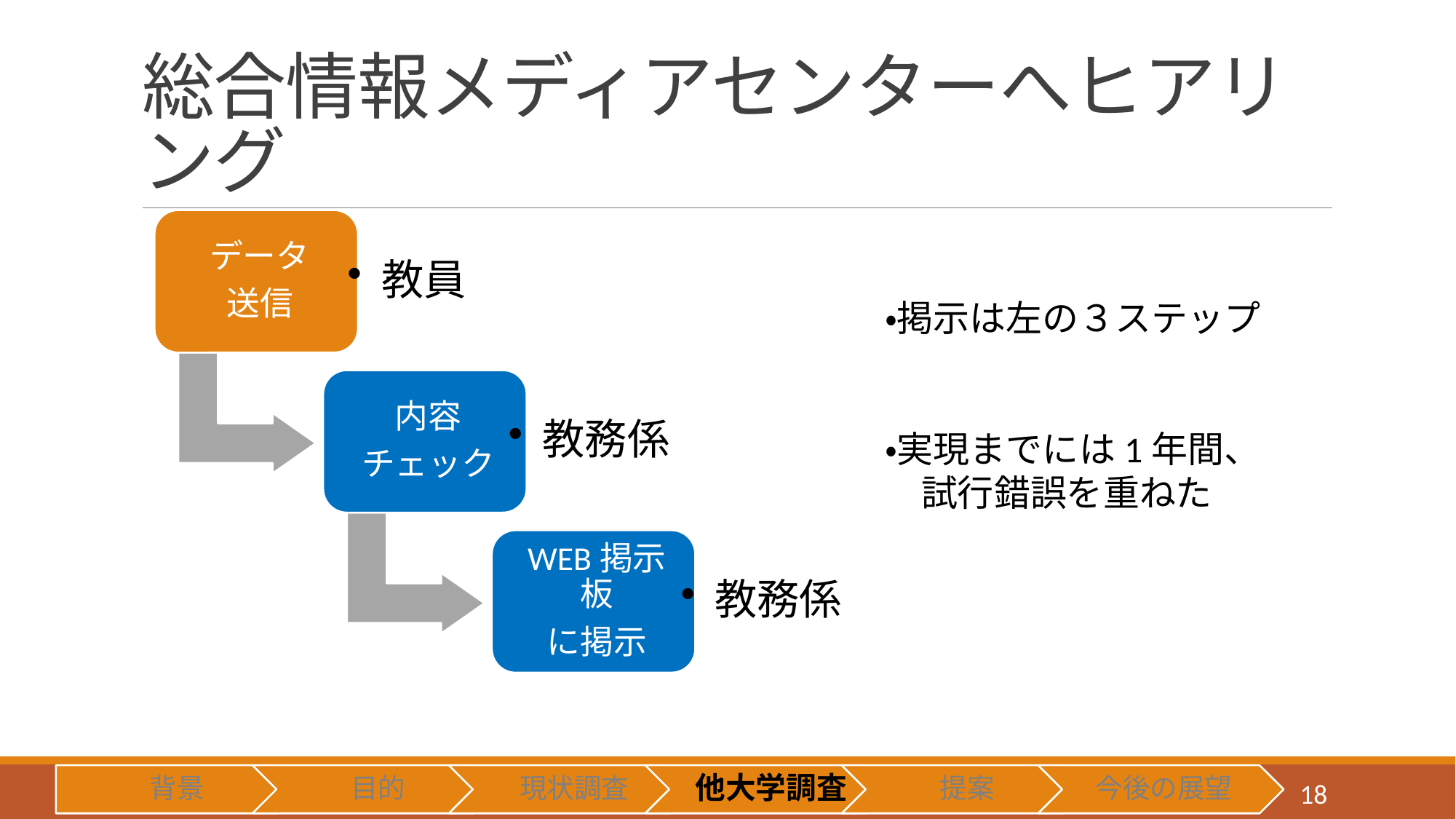

# 総合情報メディアセンターへヒアリング
データ
送信
教員
内容
チェック
教務係
WEB掲示板
に掲示
教務係
・掲示は左の３ステップ

・実現までには1年間、
　試行錯誤を重ねた
背景
目的
現状調査
他大学調査
提案
今後の展望
18